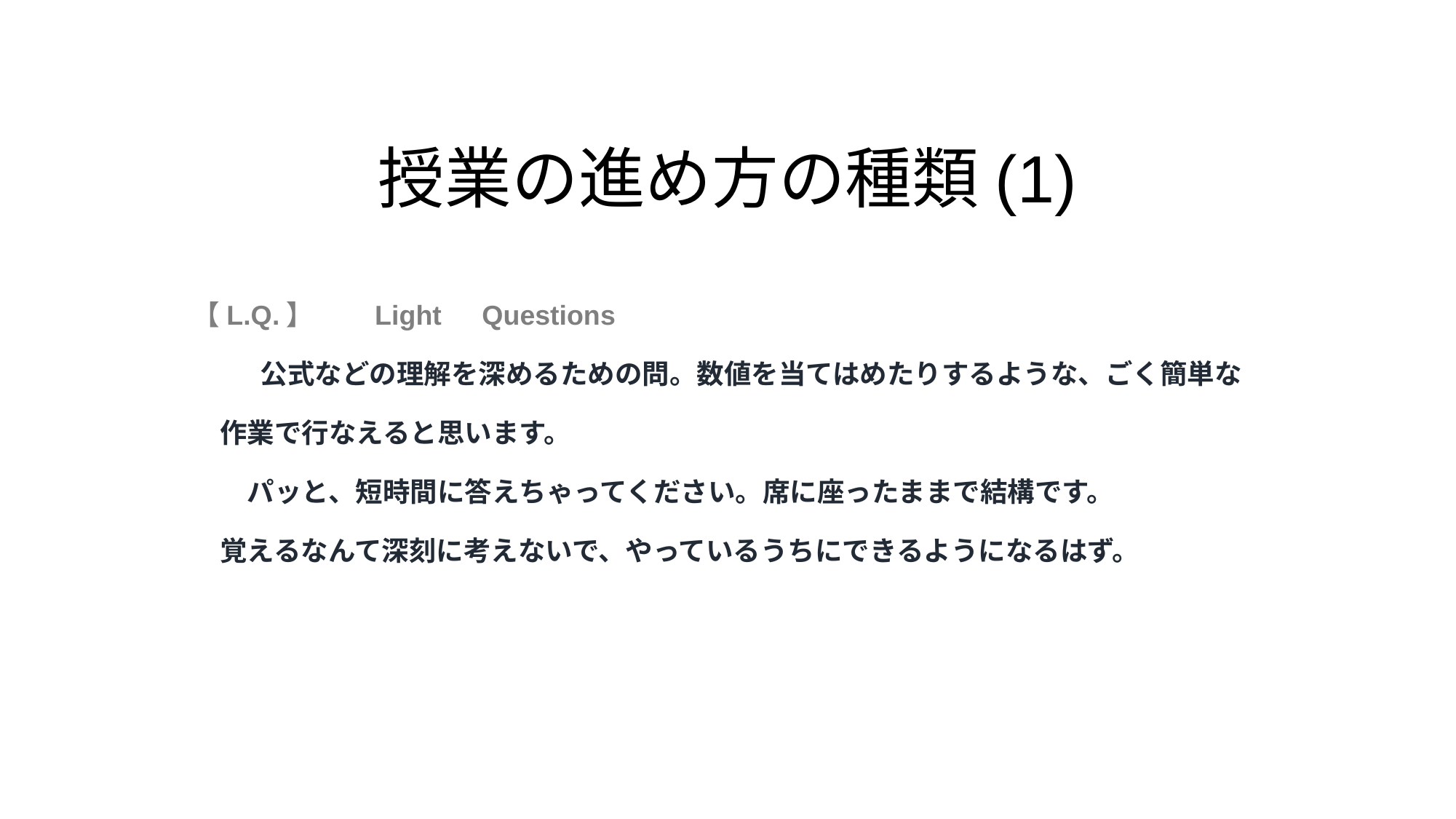

# 授業の進め方の種類(1)
【L．Q．】
【L.Q.】　　Light　Questions

 　　公式などの理解を深めるための問。数値を当てはめたりするような、ごく簡単な

　作業で行なえると思います。

　　パッと、短時間に答えちゃってください。席に座ったままで結構です。

　覚えるなんて深刻に考えないで、やっているうちにできるようになるはず。